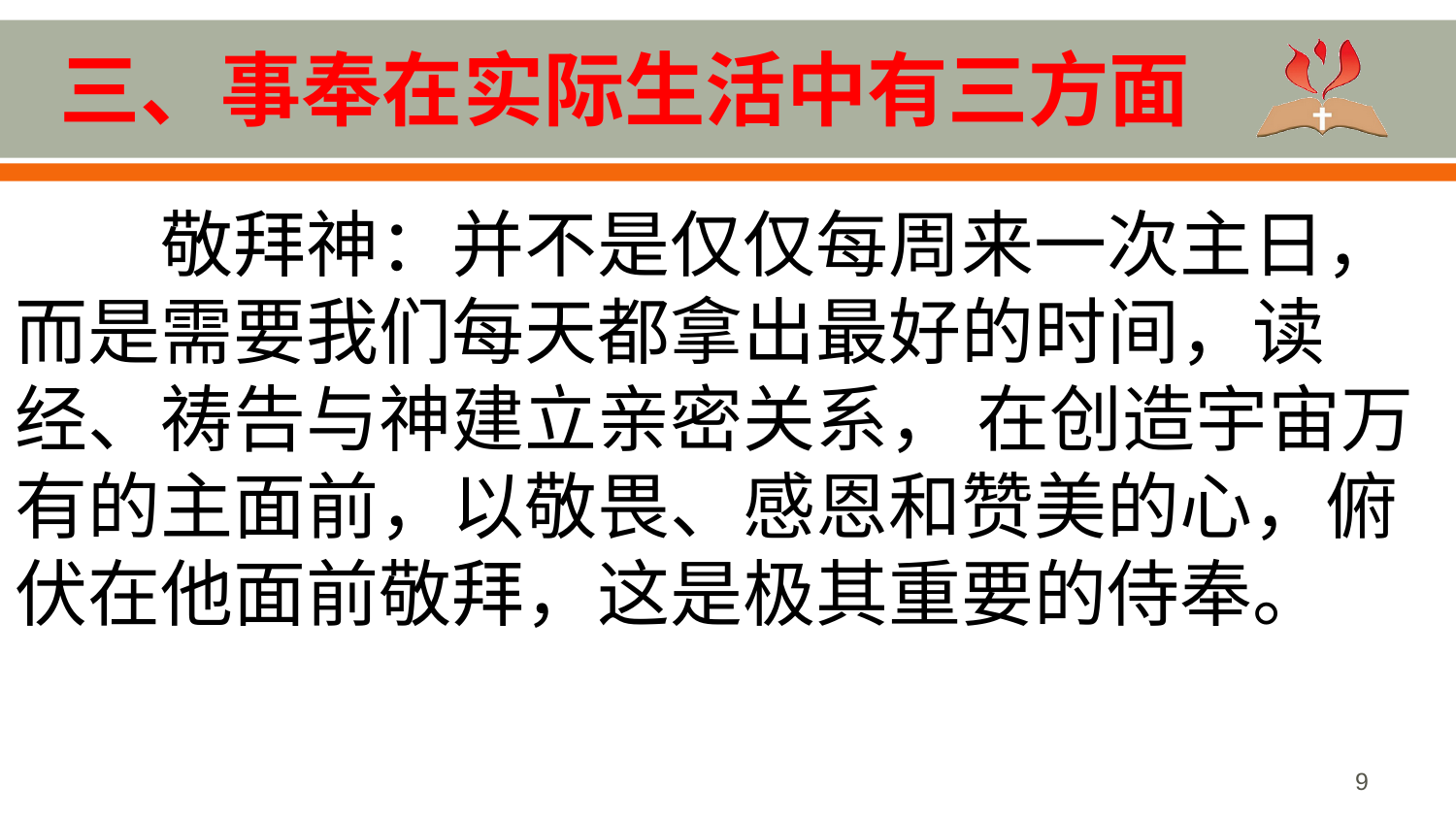

# 三、事奉在实际生活中有三方面
敬拜神：并不是仅仅每周来一次主日，而是需要我们每天都拿出最好的时间，读经、祷告与神建立亲密关系， 在创造宇宙万有的主面前，以敬畏、感恩和赞美的心，俯伏在他面前敬拜，这是极其重要的侍奉。

9